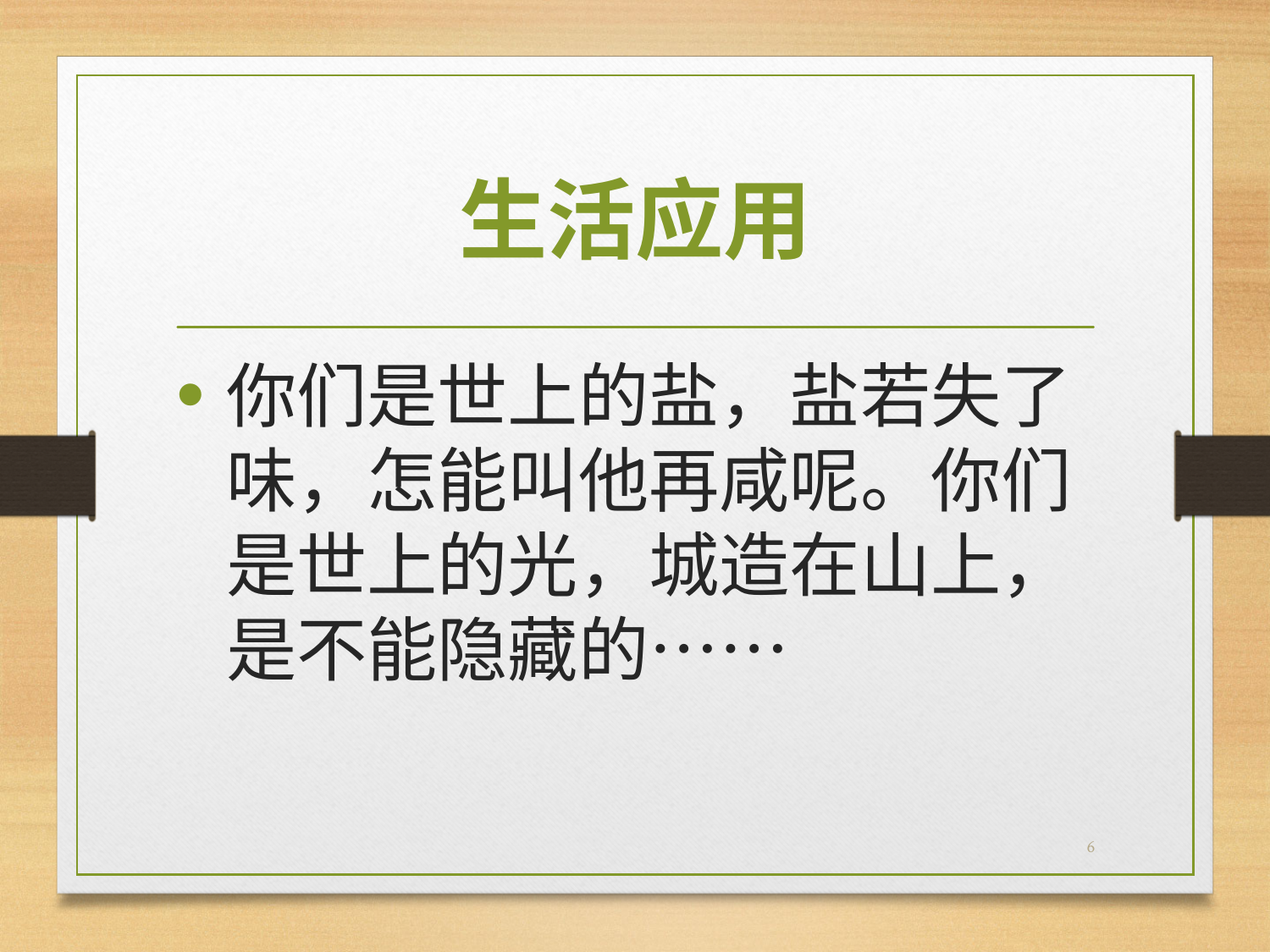

# 生活应用
你们是世上的盐，盐若失了味，怎能叫他再咸呢。你们是世上的光，城造在山上，是不能隐藏的……
6